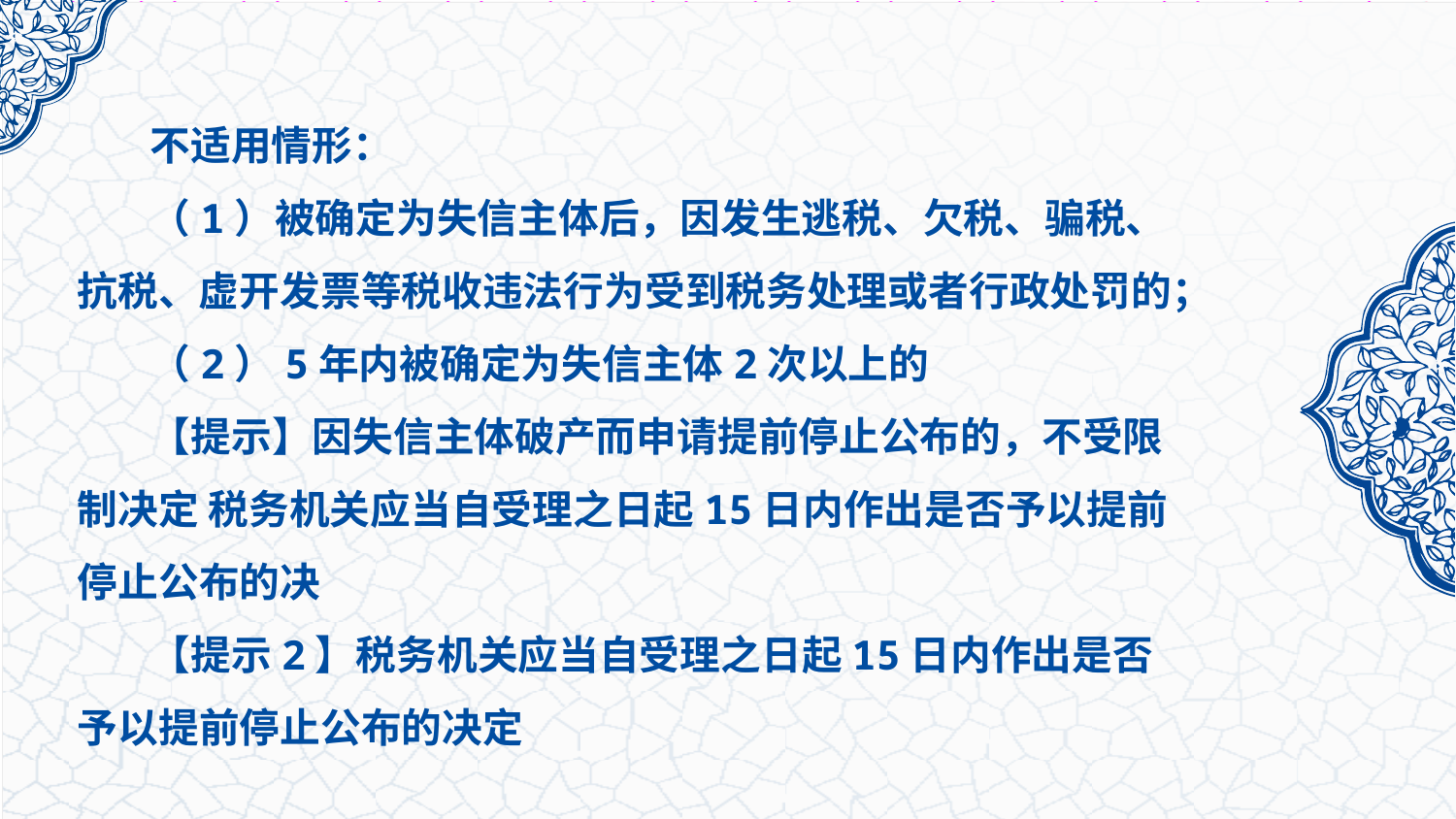

不适用情形：
（1）被确定为失信主体后，因发生逃税、欠税、骗税、抗税、虚开发票等税收违法行为受到税务处理或者行政处罚的；
（2）5年内被确定为失信主体2次以上的
【提示】因失信主体破产而申请提前停止公布的，不受限制决定 税务机关应当自受理之日起15日内作出是否予以提前停止公布的决
【提示2】税务机关应当自受理之日起15日内作出是否予以提前停止公布的决定